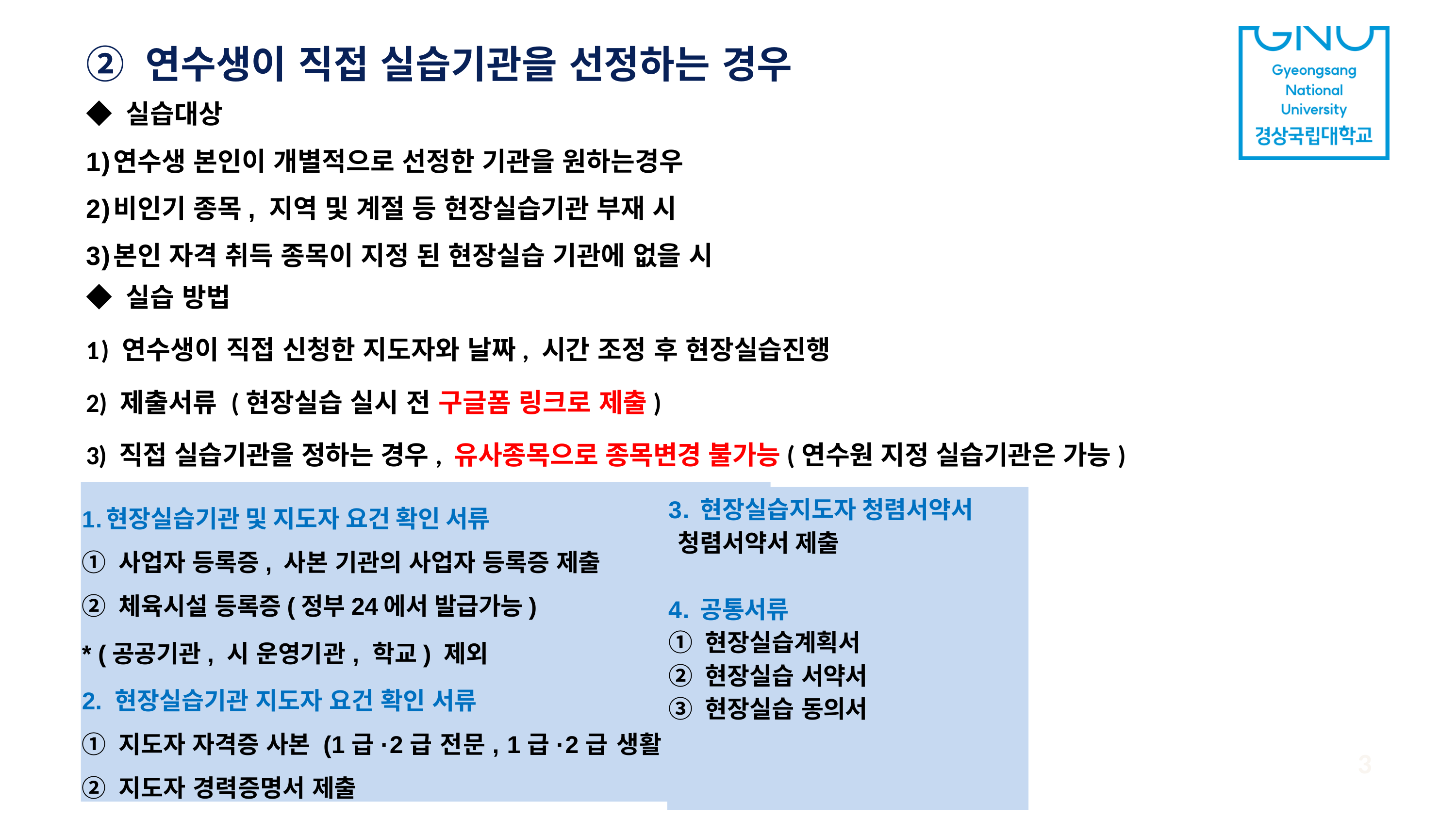

② 연수생이 직접 실습기관을 선정하는 경우
◆ 실습대상
연수생 본인이 개별적으로 선정한 기관을 원하는경우
비인기 종목, 지역 및 계절 등 현장실습기관 부재 시
본인 자격 취득 종목이 지정 된 현장실습 기관에 없을 시
◆ 실습 방법
1) 연수생이 직접 신청한 지도자와 날짜, 시간 조정 후 현장실습진행
2) 제출서류 (현장실습 실시 전 구글폼 링크로 제출)
3) 직접 실습기관을 정하는 경우, 유사종목으로 종목변경 불가능(연수원 지정 실습기관은 가능)

현장실습기관 및 지도자 요건 확인 서류
① 사업자 등록증, 사본 기관의 사업자 등록증 제출
② 체육시설 등록증(정부24에서 발급가능)
* (공공기관, 시 운영기관, 학교) 제외
2. 현장실습기관 지도자 요건 확인 서류
① 지도자 자격증 사본 (1급·2급 전문, 1급·2급 생활)
② 지도자 경력증명서 제출
현장실습지도자 청렴서약서
청렴서약서 제출

공통서류
① 현장실습계획서
② 현장실습 서약서
③ 현장실습 동의서

#
3